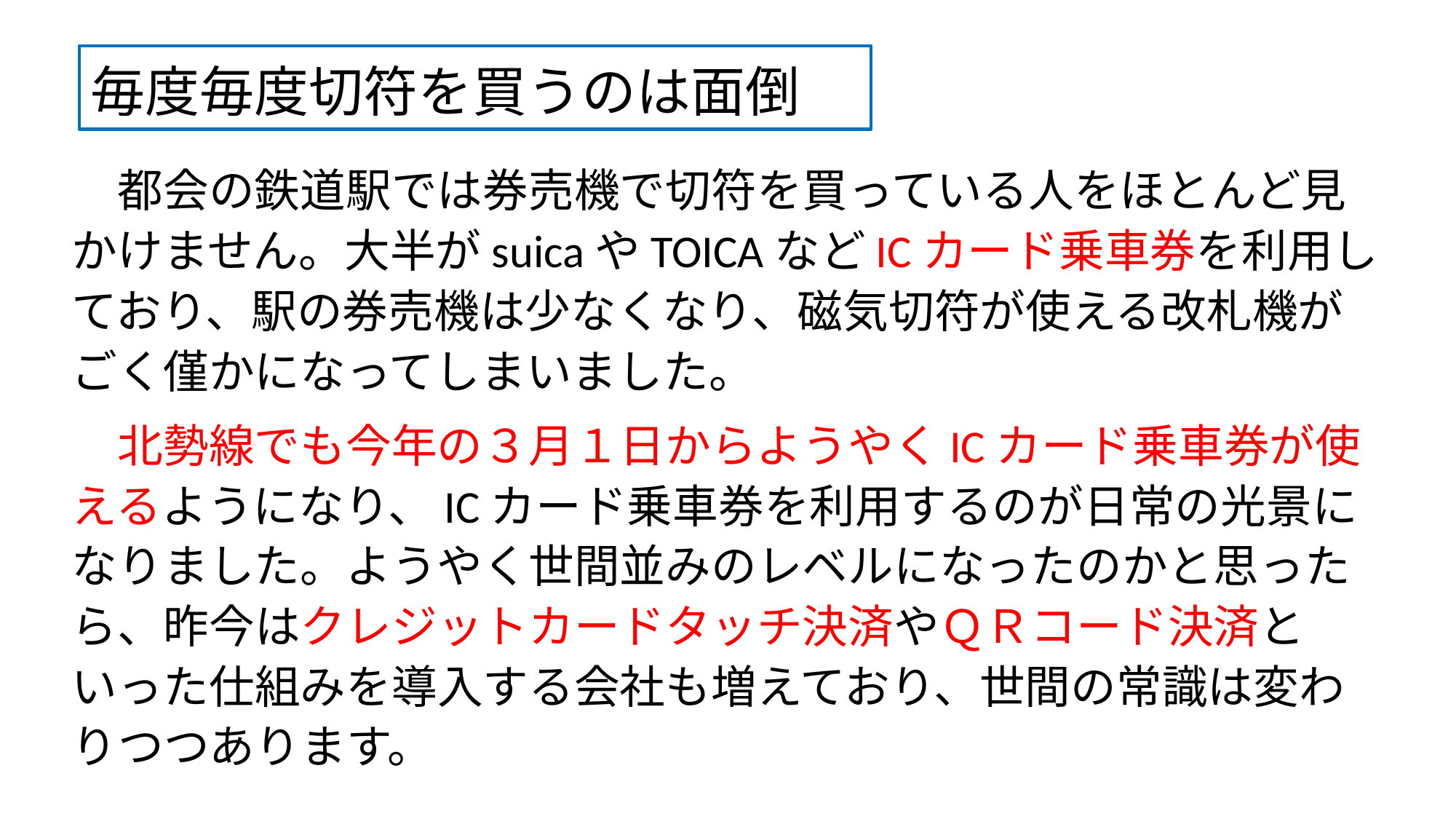

# 毎度毎度切符を買うのは面倒
　都会の鉄道駅では券売機で切符を買っている人をほとんど見かけません。大半がsuicaやTOICAなどICカード乗車券を利用しており、駅の券売機は少なくなり、磁気切符が使える改札機がごく僅かになってしまいました。
　北勢線でも今年の３月１日からようやくICカード乗車券が使えるようになり、ICカード乗車券を利用するのが日常の光景になりました。ようやく世間並みのレベルになったのかと思ったら、昨今はクレジットカードタッチ決済やＱＲコード決済といった仕組みを導入する会社も増えており、世間の常識は変わりつつあります。